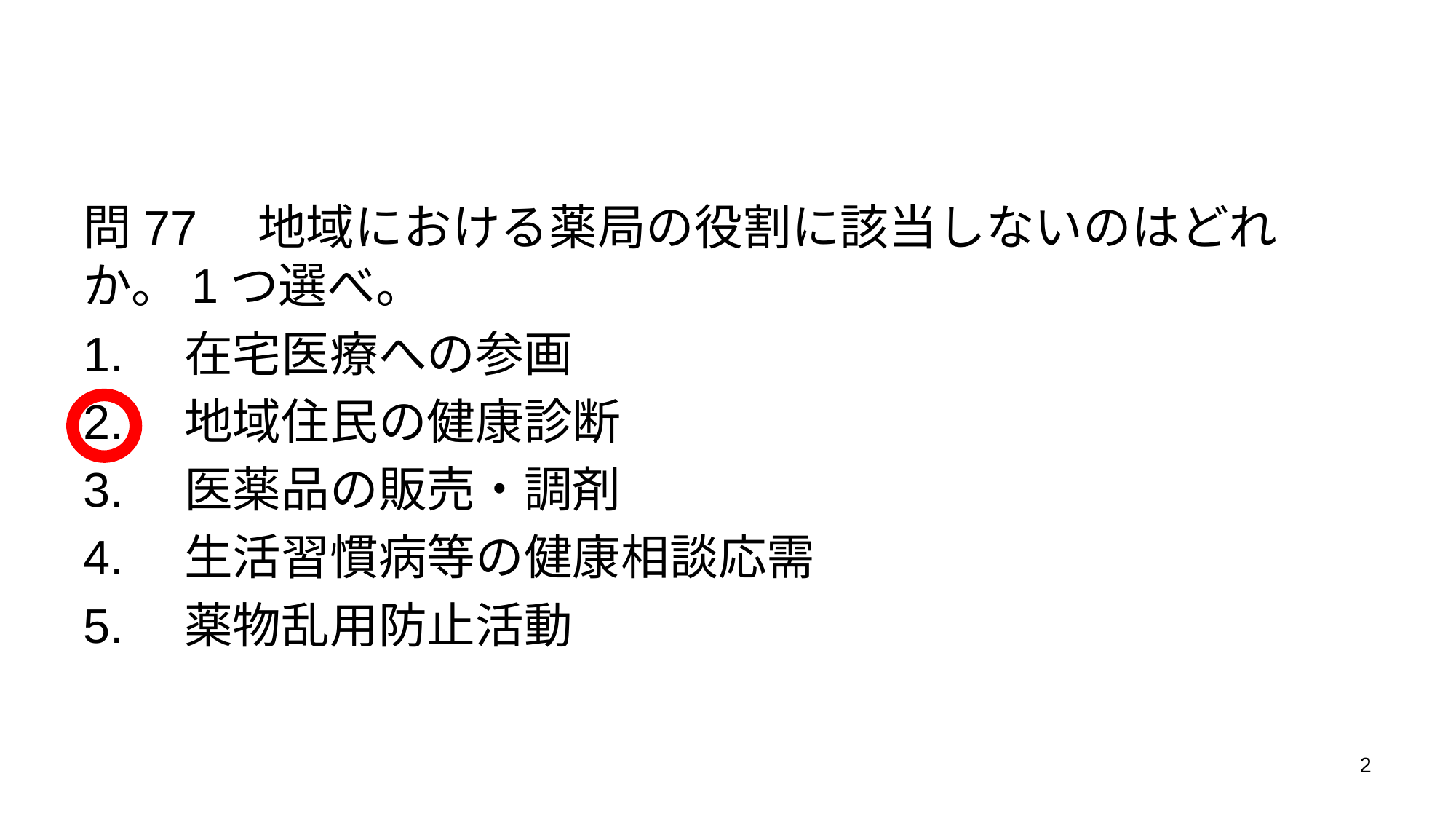

#
問77　地域における薬局の役割に該当しないのはどれか。1つ選べ。
1.　在宅医療への参画
2.　地域住民の健康診断
3.　医薬品の販売・調剤
4.　生活習慣病等の健康相談応需
5.　薬物乱用防止活動

2